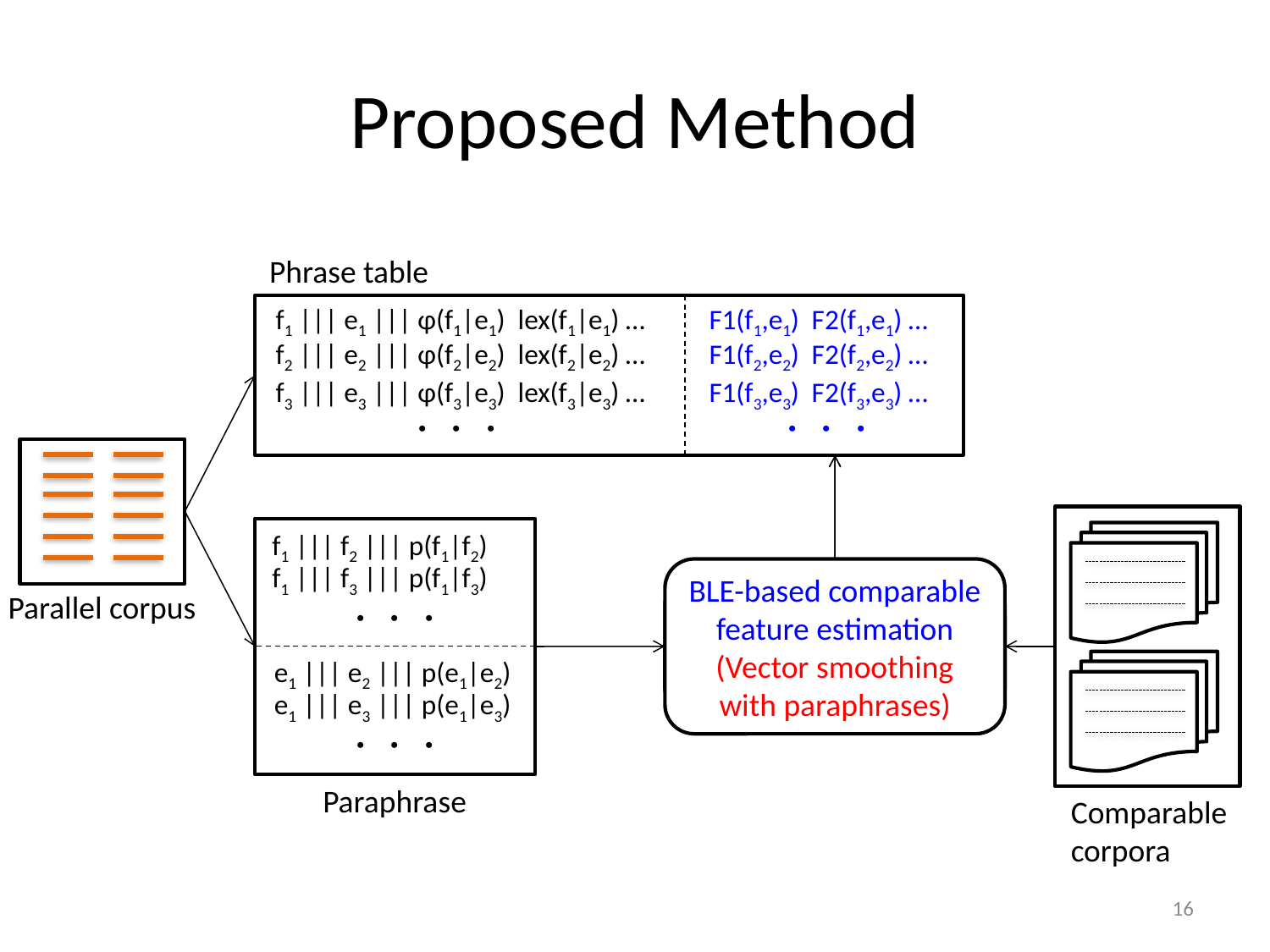

# Proposed Method
Phrase table

f1 ||| e1 ||| φ(f1|e1)  lex(f1|e1) …
F1(f1,e1)  F2(f1,e1) …
f2 ||| e2 ||| φ(f2|e2)  lex(f2|e2) …
F1(f2,e2)  F2(f2,e2) …
f3 ||| e3 ||| φ(f3|e3)  lex(f3|e3) …
F1(f3,e3)  F2(f3,e3) …
・ ・ ・
・ ・ ・

f1 ||| f2 ||| p(f1|f2)
f1 ||| f3 ||| p(f1|f3)
・ ・ ・
e1 ||| e2 ||| p(e1|e2)
e1 ||| e3 ||| p(e1|e3)
・ ・ ・
Paraphrase
BLE-based comparable feature estimation
(Vector smoothing with paraphrases)
Parallel corpus
BLE-based comparable feature estimation
Comparable
corpora
16